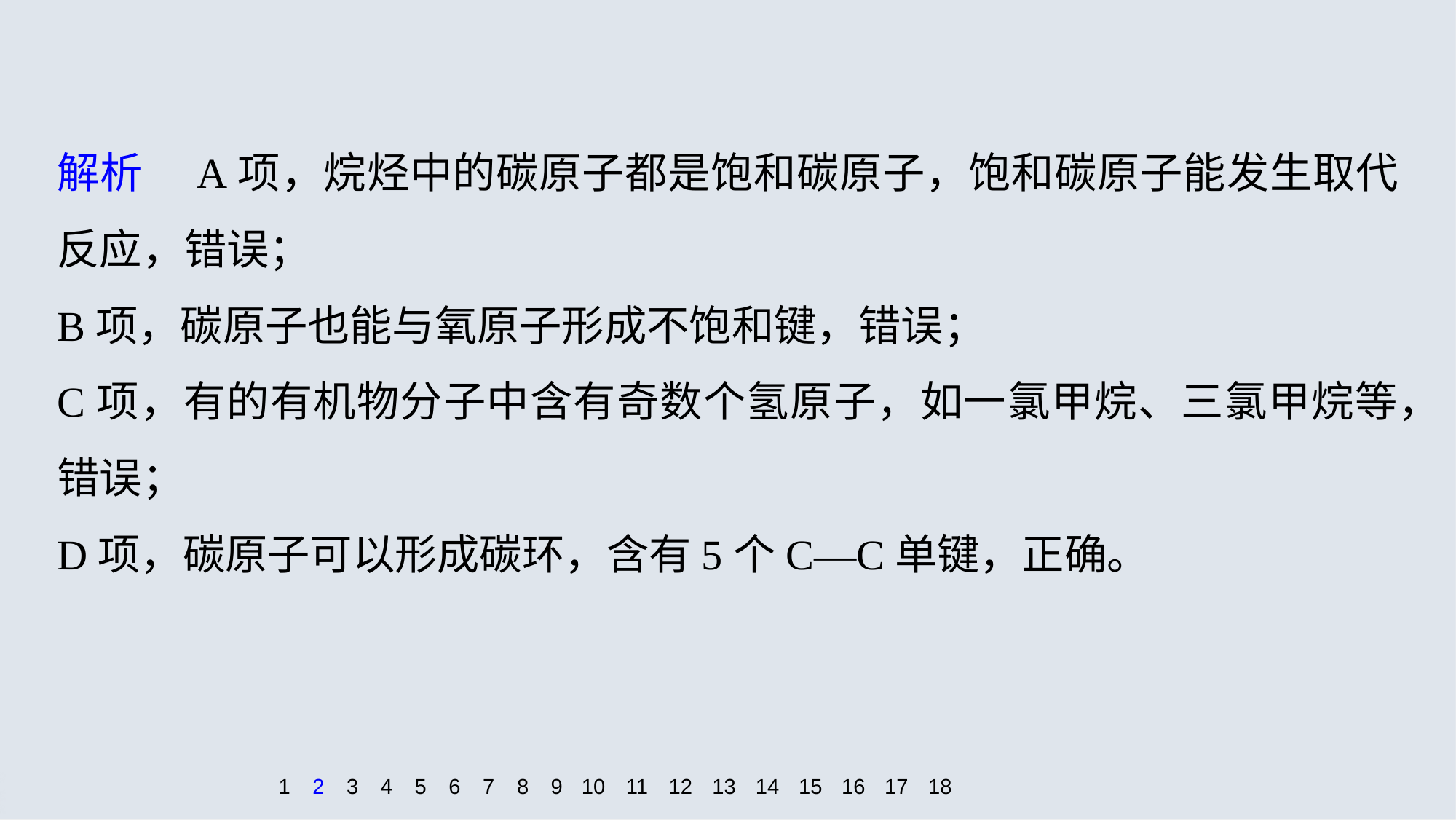

解析　A项，烷烃中的碳原子都是饱和碳原子，饱和碳原子能发生取代反应，错误；
B项，碳原子也能与氧原子形成不饱和键，错误；
C项，有的有机物分子中含有奇数个氢原子，如一氯甲烷、三氯甲烷等，错误；
D项，碳原子可以形成碳环，含有5个C—C单键，正确。
1
2
3
4
5
6
7
8
9
10
11
12
13
14
15
16
17
18